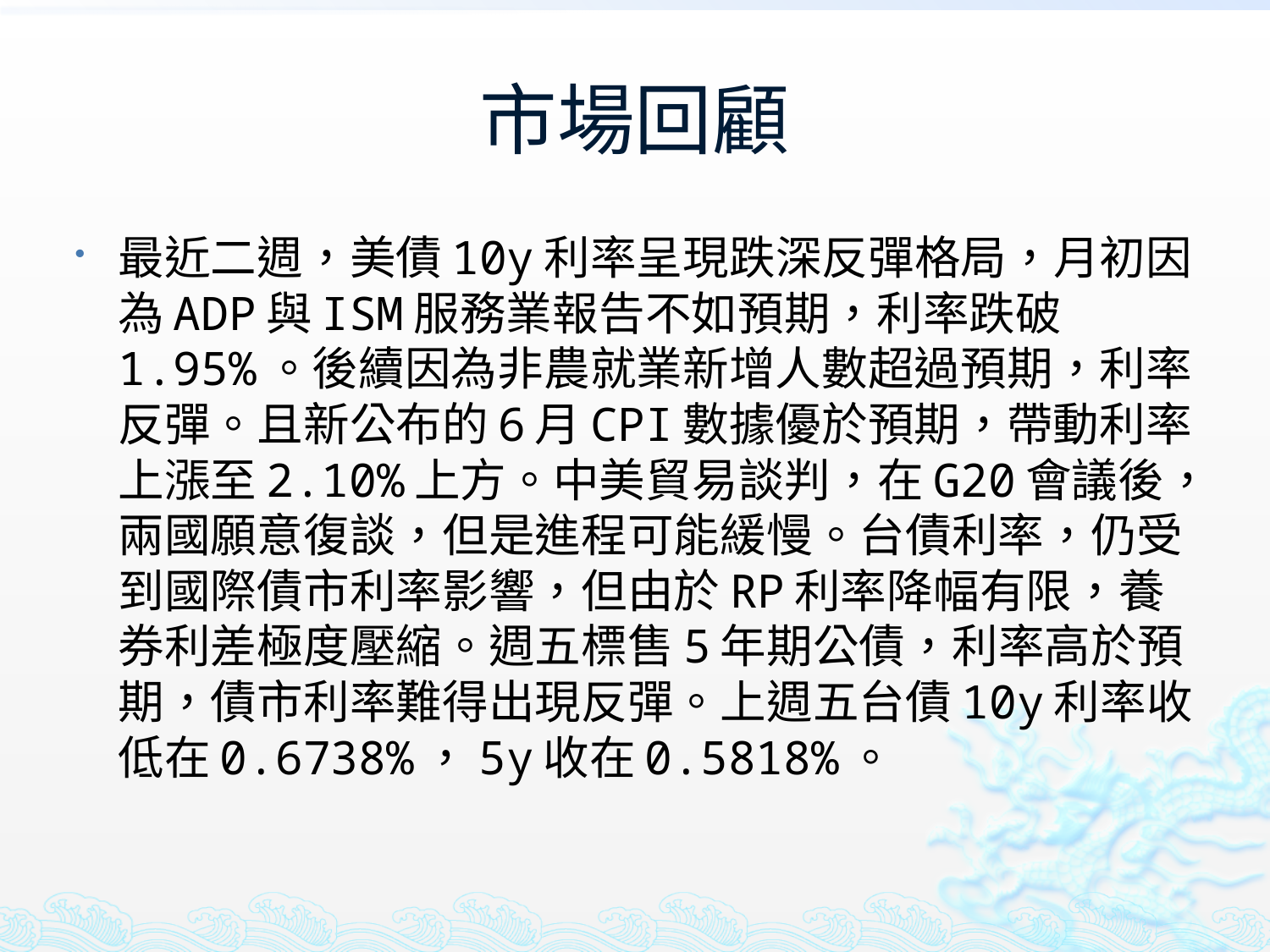

# 市場回顧
最近二週，美債10y利率呈現跌深反彈格局，月初因為ADP與ISM服務業報告不如預期，利率跌破1.95%。後續因為非農就業新增人數超過預期，利率反彈。且新公布的6月CPI數據優於預期，帶動利率上漲至2.10%上方。中美貿易談判，在G20會議後，兩國願意復談，但是進程可能緩慢。台債利率，仍受到國際債市利率影響，但由於RP利率降幅有限，養券利差極度壓縮。週五標售5年期公債，利率高於預期，債市利率難得出現反彈。上週五台債10y利率收低在0.6738%，5y收在0.5818%。